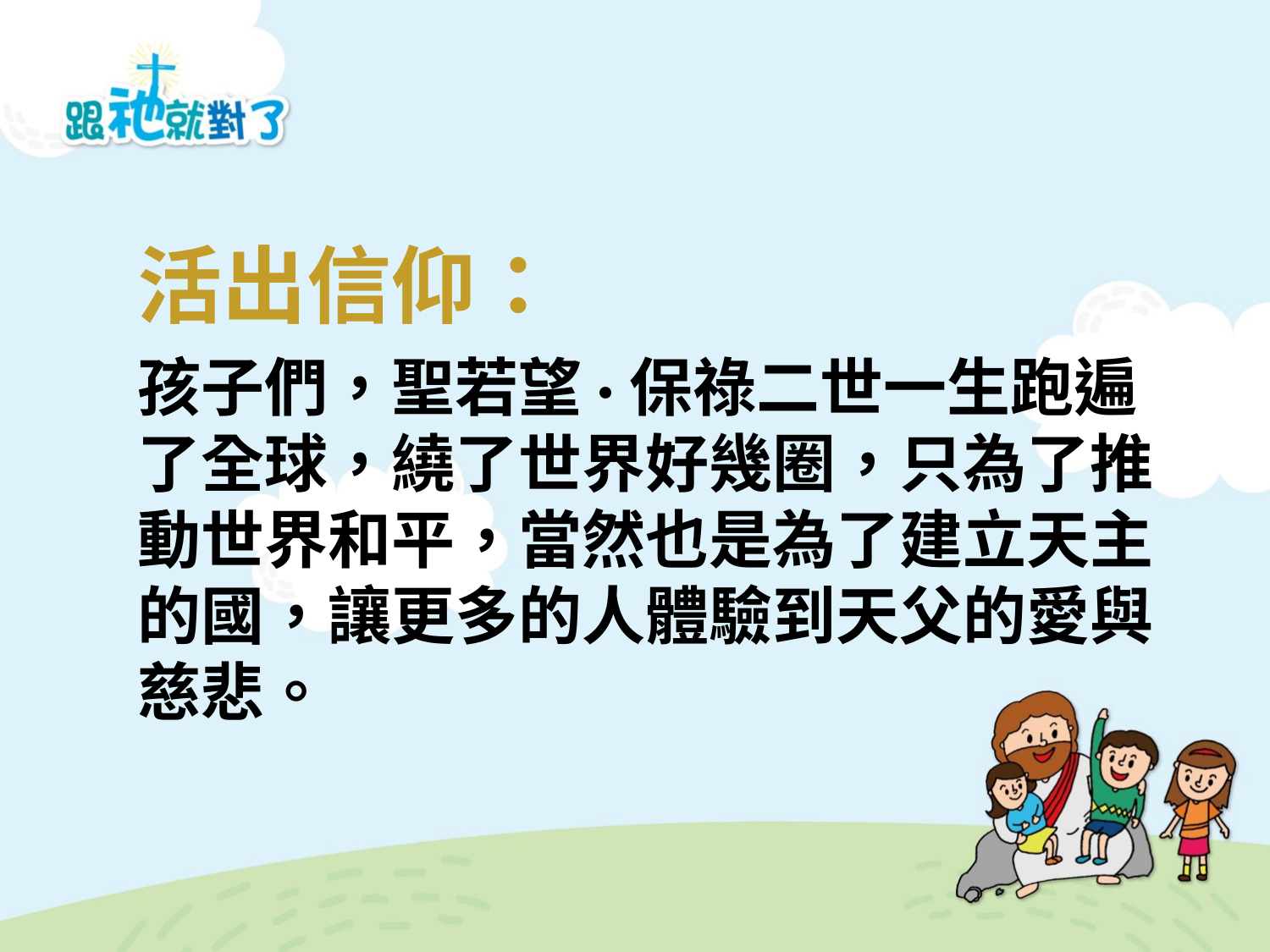

活出信仰：
孩子們，聖若望·保祿二世一生跑遍了全球，繞了世界好幾圈，只為了推動世界和平，當然也是為了建立天主的國，讓更多的人體驗到天父的愛與慈悲。